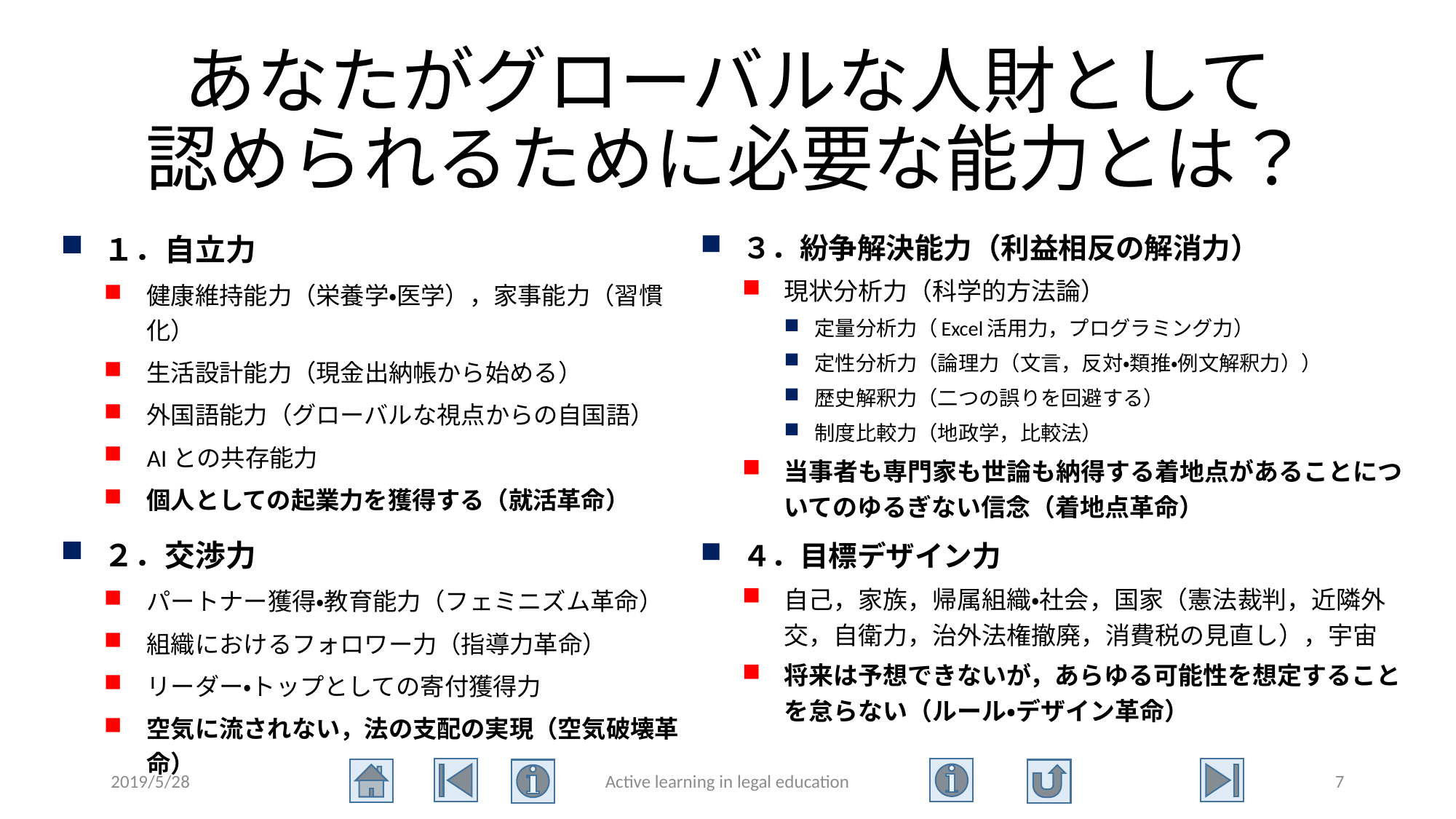

# あなたがグローバルな人財として 認められるために必要な能力とは？
１．自立力
健康維持能力（栄養学・医学），家事能力（習慣化）
生活設計能力（現金出納帳から始める）
外国語能力（グローバルな視点からの自国語）
AIとの共存能力
個人としての起業力を獲得する（就活革命）
２．交渉力
パートナー獲得・教育能力（フェミニズム革命）
組織におけるフォロワー力（指導力革命）
リーダー・トップとしての寄付獲得力
空気に流されない，法の支配の実現（空気破壊革命）
３．紛争解決能力（利益相反の解消力）
現状分析力（科学的方法論）
定量分析力（Excel活用力，プログラミング力）
定性分析力（論理力（文言，反対・類推・例文解釈力））
歴史解釈力（二つの誤りを回避する）
制度比較力（地政学，比較法）
当事者も専門家も世論も納得する着地点があることについてのゆるぎない信念（着地点革命）
４．目標デザイン力
自己，家族，帰属組織・社会，国家（憲法裁判，近隣外交，自衛力，治外法権撤廃，消費税の見直し），宇宙
将来は予想できないが，あらゆる可能性を想定することを怠らない（ルール・デザイン革命）
2019/5/28
Active learning in legal education
7